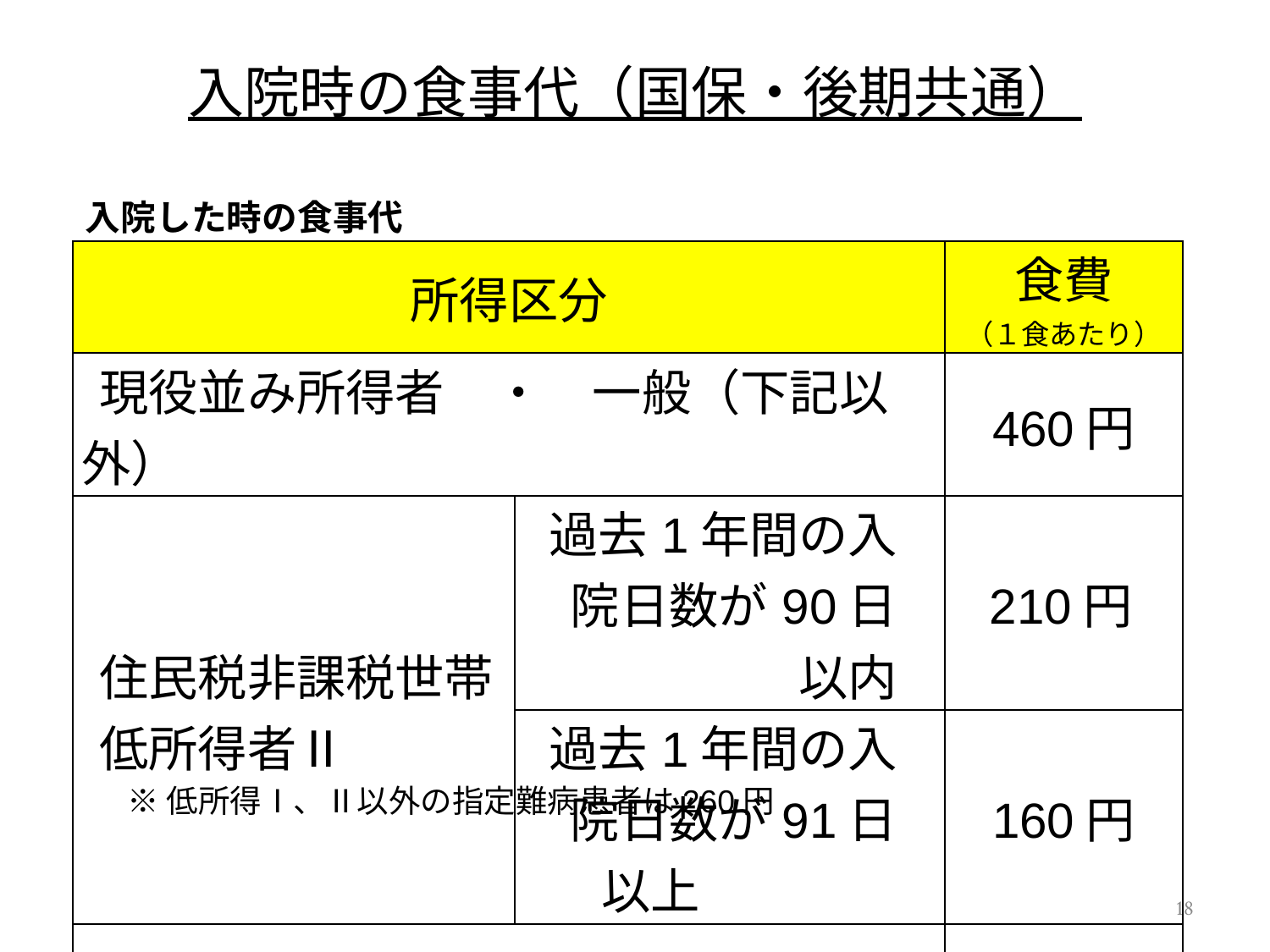

# 入院時の食事代（国保・後期共通）
| 入院した時の食事代 |  |  |
| --- | --- | --- |
| 所得区分 |  | 食費 （１食あたり） |
| 現役並み所得者　・　一般（下記以外） |  | 460円 |
| 住民税非課税世帯 低所得者Ⅱ | 過去1年間の入院日数が90日以内 | 210円 |
|  | 過去1年間の入院日数が91日以上 | 160円 |
| 低所得者Ⅰ |  | 100円 |
※低所得Ⅰ、Ⅱ以外の指定難病患者は260円
18